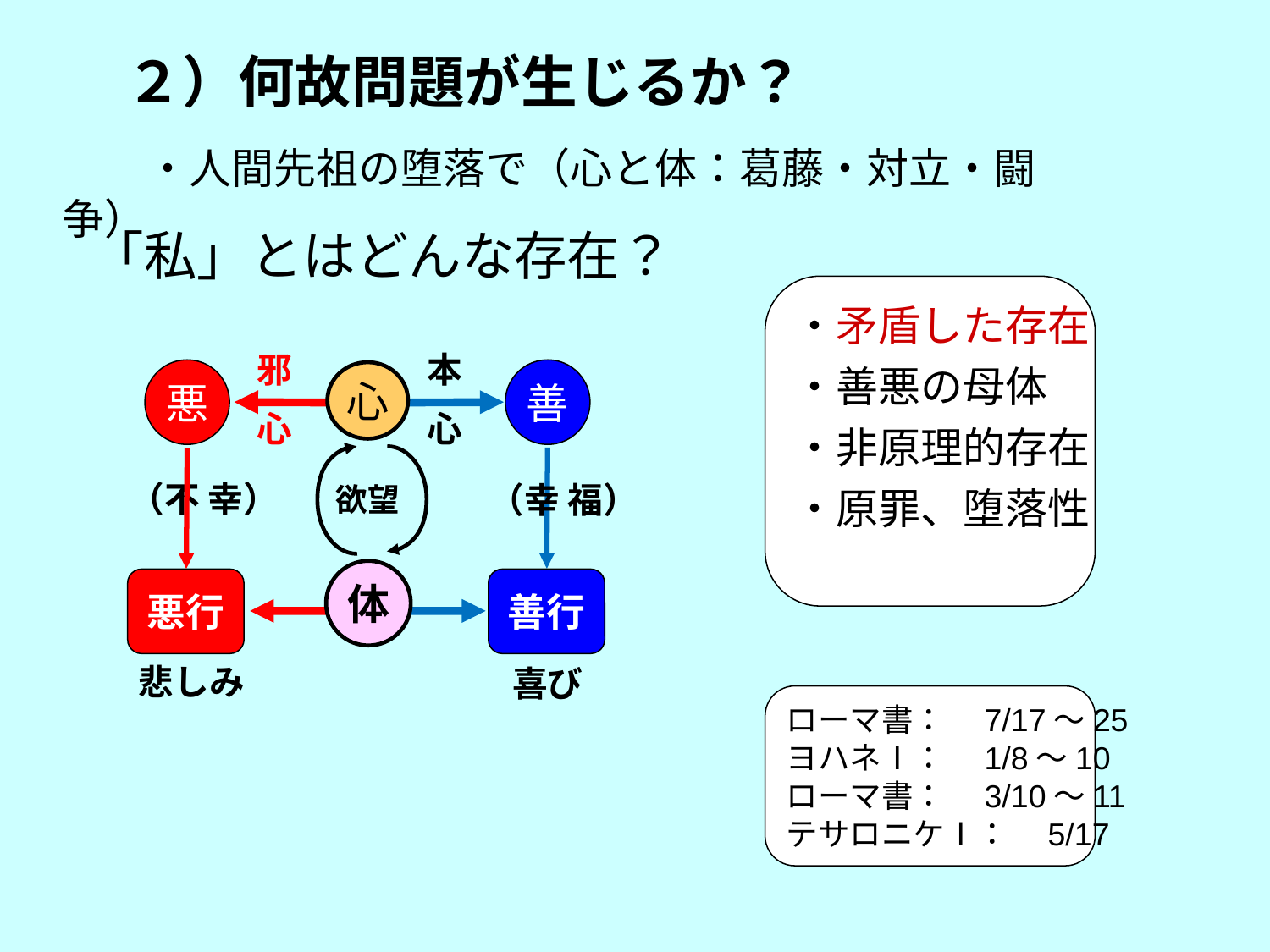

# ２）何故問題が生じるか？
　　・人間先祖の堕落で（心と体：葛藤・対立・闘争）
　　「私」とはどんな存在？

・矛盾した存在
・善悪の母体
・非原理的存在
・原罪、堕落性

邪

心
本

心
悪
善
心

（不 幸）
（幸 福）
欲望
体
悪行
善行

悲しみ
喜び
ローマ書：　7/17～25
ヨハネⅠ：　1/8～10
ローマ書：　3/10～11
テサロニケⅠ：　5/17